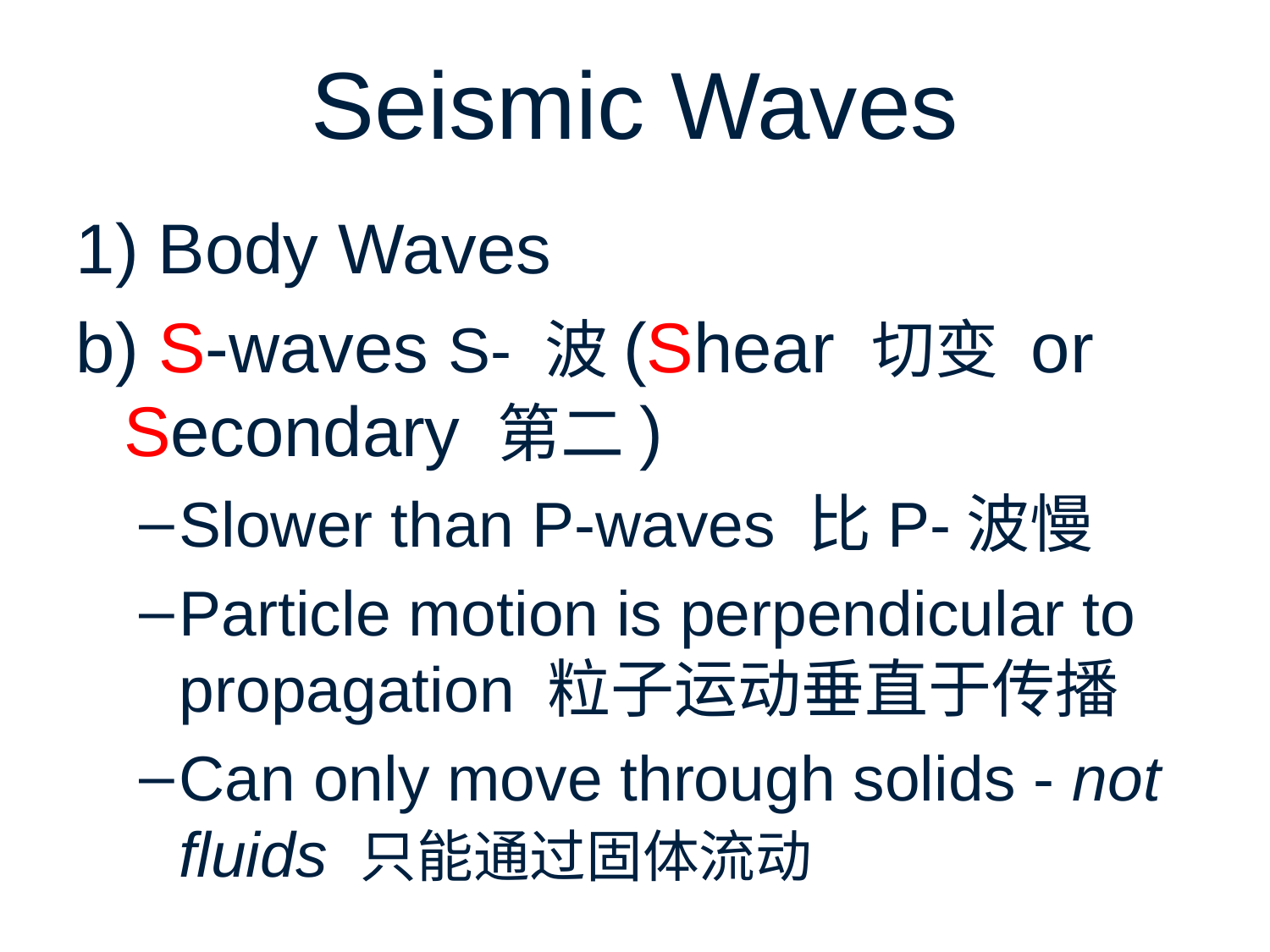

# Seismic Waves
1) Body Waves
b) S-waves S- 波(Shear 切变 or Secondary 第二)
Slower than P-waves 比P-波慢
Particle motion is perpendicular to propagation 粒子运动垂直于传播
Can only move through solids - not fluids 只能通过固体流动